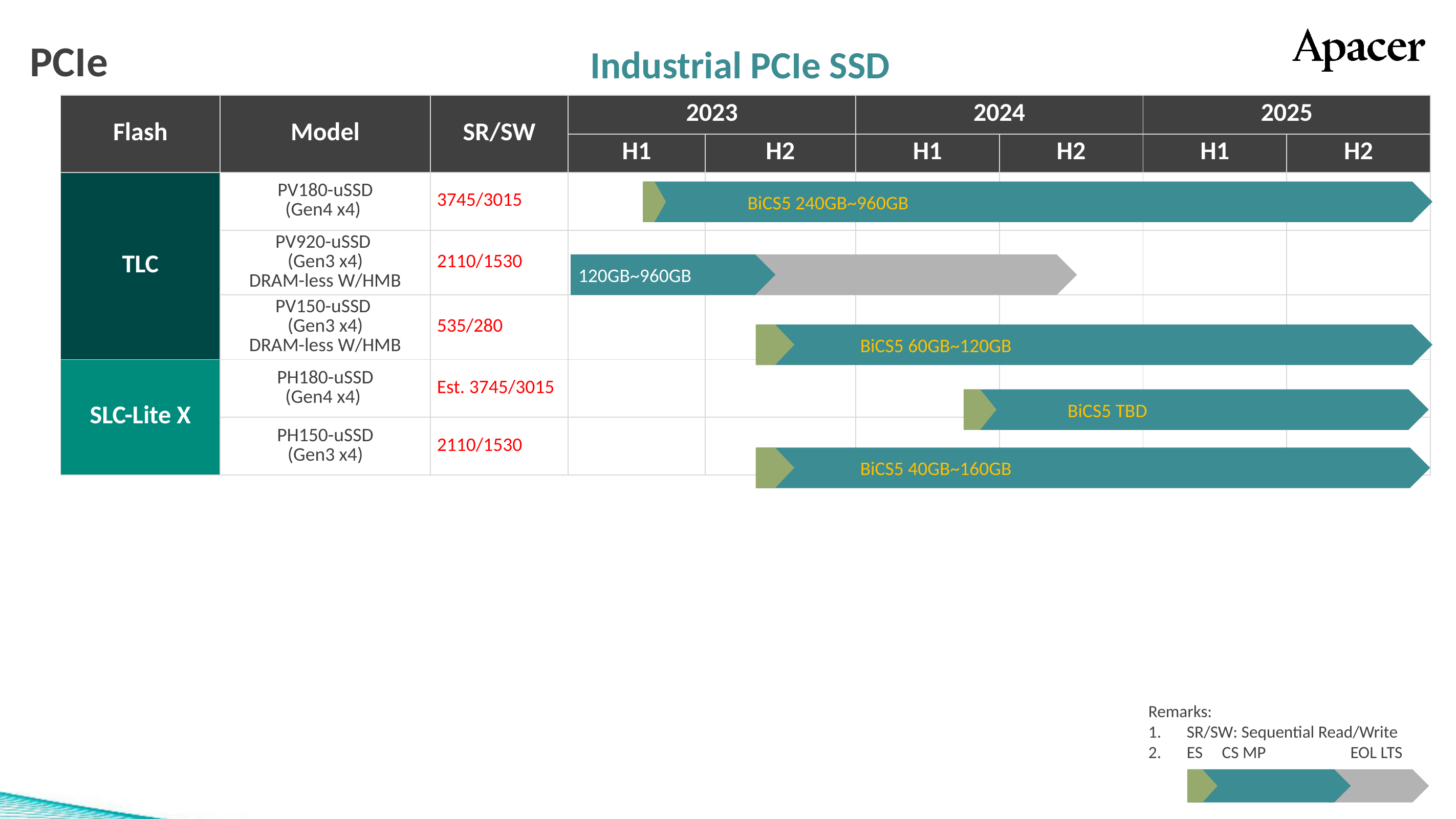

# PCIe
Industrial PCIe SSD
| Flash | Model | SR/SW | 2023 |  | 2024 |  | 2025 |  |
| --- | --- | --- | --- | --- | --- | --- | --- | --- |
|  |  |  | H1 | H2 | H1 | H2 | H1 | H2 |
| TLC | PV180-uSSD (Gen4 x4) | 3745/3015 |  |  |  |  |  |  |
|  | PV920-uSSD (Gen3 x4) DRAM-less W/HMB | 2110/1530 |  |  |  |  |  |  |
|  | PV150-uSSD (Gen3 x4) DRAM-less W/HMB | 535/280 |  |  |  |  |  |  |
| SLC-Lite X | PH180-uSSD (Gen4 x4) | Est. 3745/3015 |  |  |  |  |  |  |
|  | PH150-uSSD (Gen3 x4) | 2110/1530 |  |  |  |  |  |  |

                      BiCS5 240GB~960GB
標準色
附屬
配色
3D TLC
2D MLC
SLC-lite
SLC
類工

SLC-liteX

120GB~960GB

                      BiCS5 60GB~120GB

                      BiCS5 TBD

                      BiCS5 40GB~160GB
Remarks:
SR/SW: Sequential Read/Write
ES     CS MP                      EOL LTS